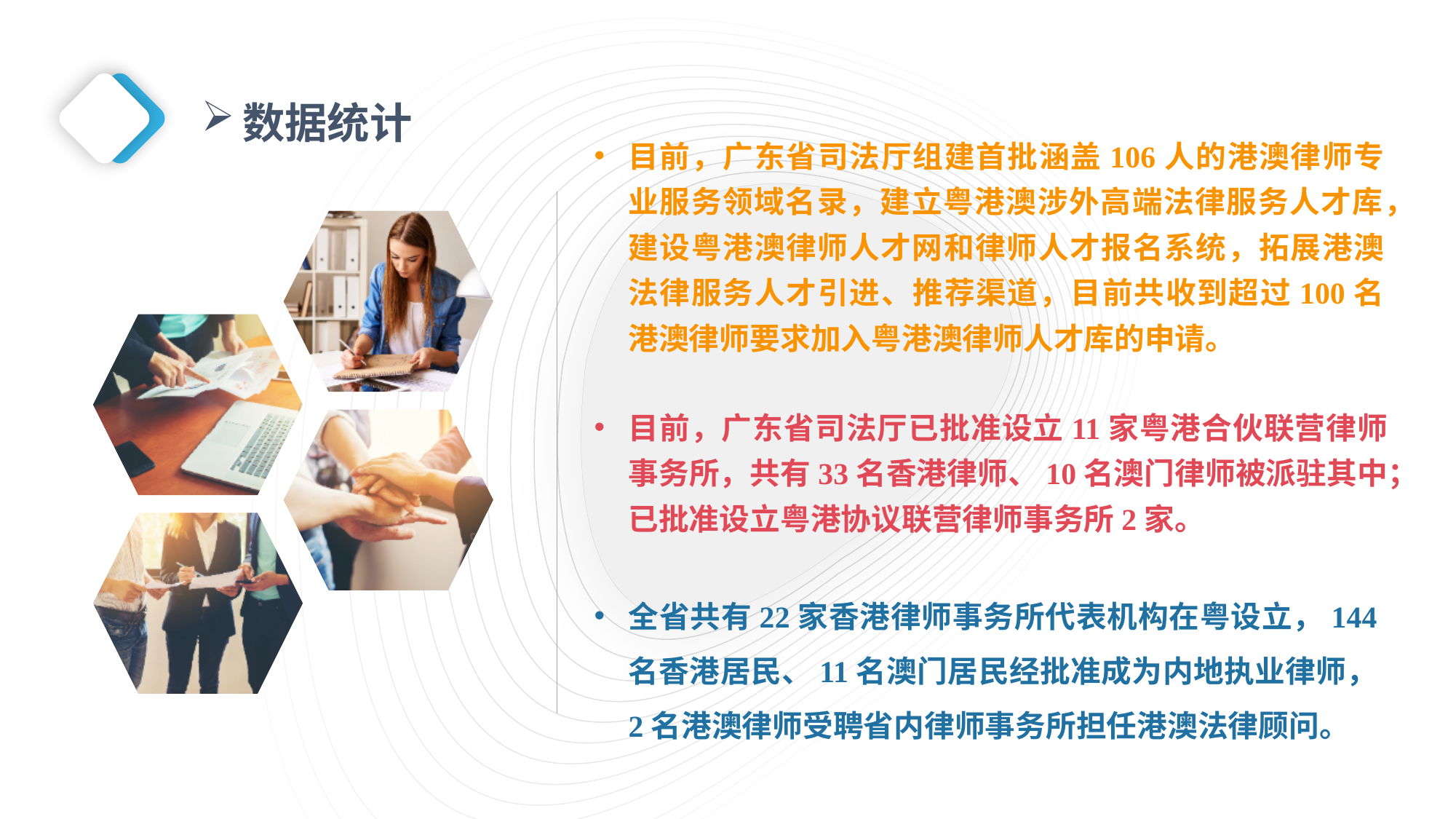

数据统计
目前，广东省司法厅组建首批涵盖106人的港澳律师专业服务领域名录，建立粤港澳涉外高端法律服务人才库，建设粤港澳律师人才网和律师人才报名系统，拓展港澳法律服务人才引进、推荐渠道，目前共收到超过100名港澳律师要求加入粤港澳律师人才库的申请。

目前，广东省司法厅已批准设立11家粤港合伙联营律师事务所，共有33名香港律师、10名澳门律师被派驻其中；已批准设立粤港协议联营律师事务所2家。

全省共有22家香港律师事务所代表机构在粤设立，144名香港居民、11名澳门居民经批准成为内地执业律师，2名港澳律师受聘省内律师事务所担任港澳法律顾问。